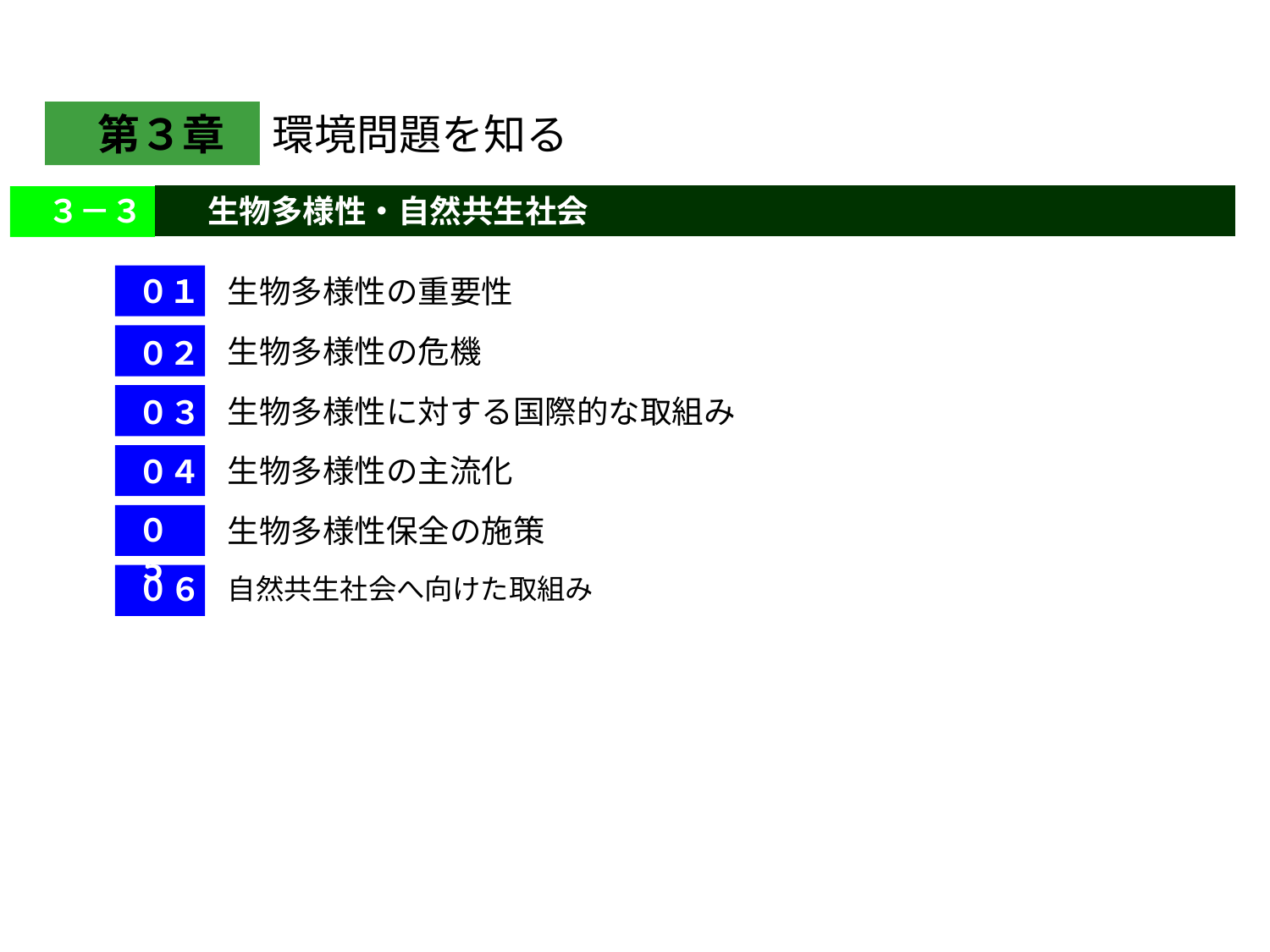

環境問題を知る
第３章
３－３

生物多様性・自然共生社会

０１
生物多様性の重要性

生物多様性の危機
０２

生物多様性に対する国際的な取組み
０３

生物多様性の主流化
０４
０５

生物多様性保全の施策
０６

自然共生社会へ向けた取組み